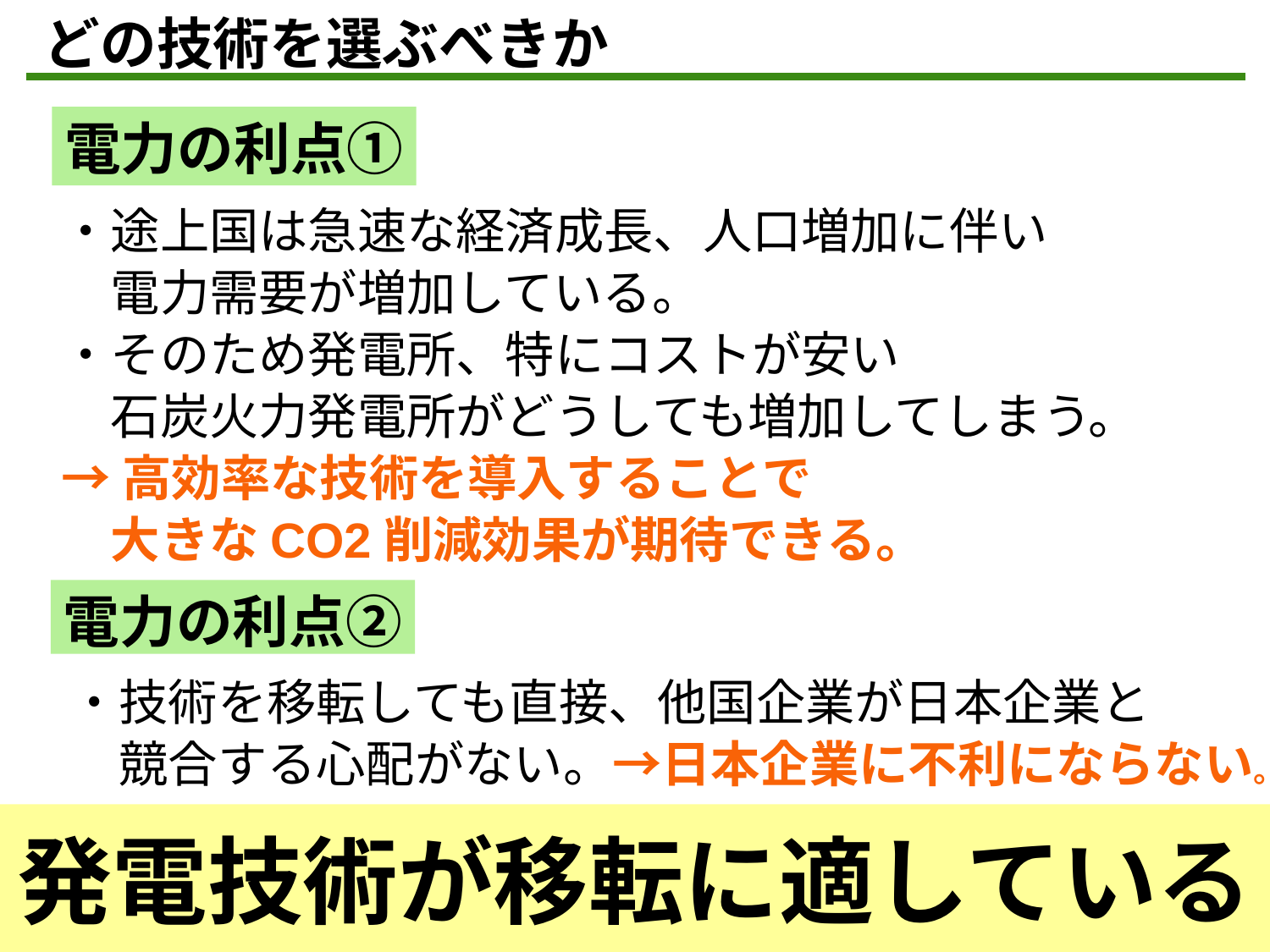

どの技術を選ぶべきか
電力の利点①
・途上国は急速な経済成長、人口増加に伴い
　電力需要が増加している。
・そのため発電所、特にコストが安い
　石炭火力発電所がどうしても増加してしまう。
→高効率な技術を導入することで
　大きなCO2削減効果が期待できる。
電力の利点②
・技術を移転しても直接、他国企業が日本企業と
　競合する心配がない。→日本企業に不利にならない。
発電技術が移転に適している
17